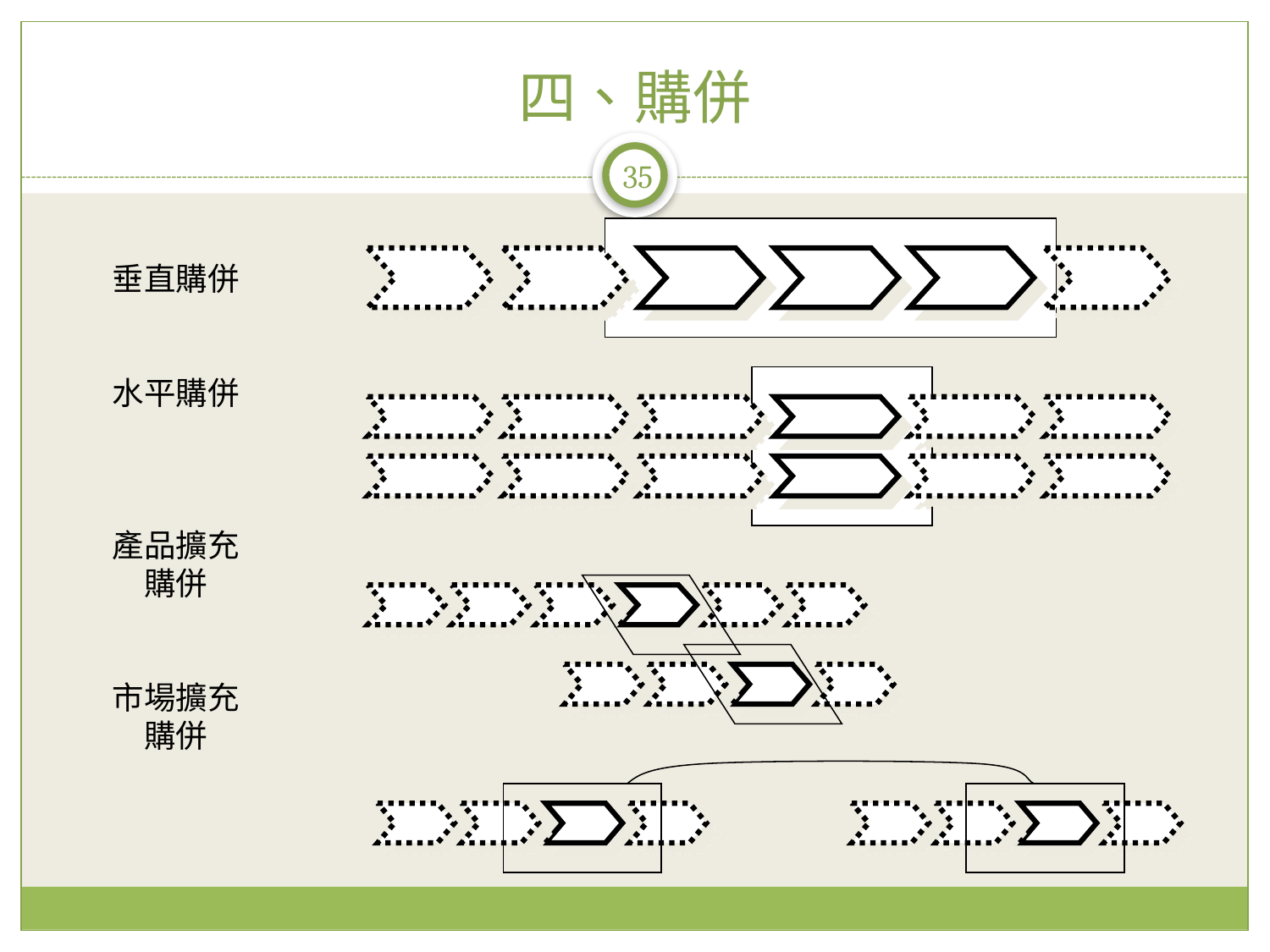

# 四、購併
35

垂直購併

水平購併

產品擴充
購併

市場擴充
購併